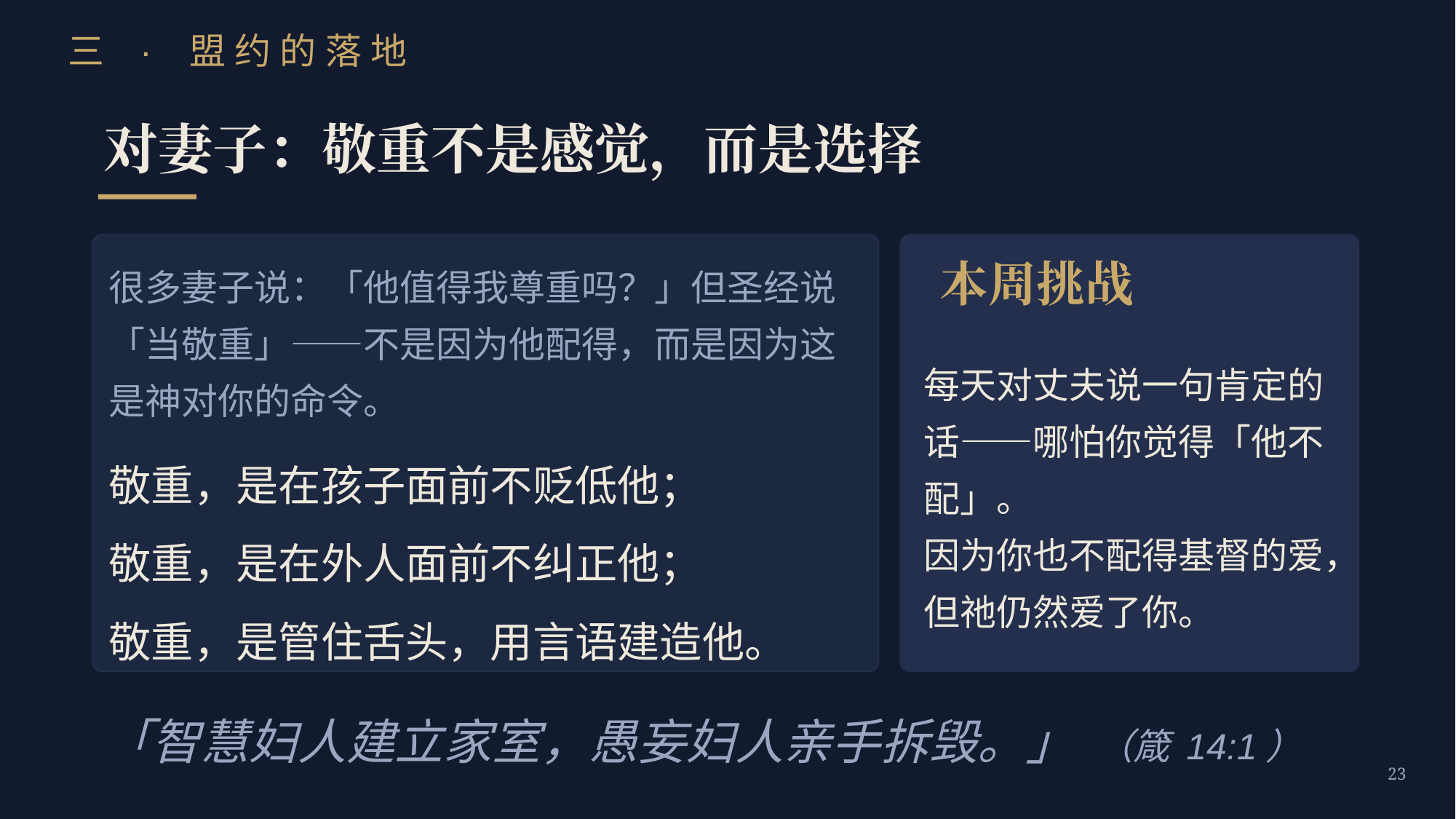

三 · 盟约的落地
对妻子：敬重不是感觉，而是选择

很多妻子说：「他值得我尊重吗？」但圣经说「当敬重」——不是因为他配得，而是因为这是神对你的命令。
敬重，是在孩子面前不贬低他；
敬重，是在外人面前不纠正他；
敬重，是管住舌头，用言语建造他。
本周挑战
每天对丈夫说一句肯定的话——哪怕你觉得「他不配」。
因为你也不配得基督的爱，但祂仍然爱了你。
「智慧妇人建立家室，愚妄妇人亲手拆毁。」  （箴 14:1）
23